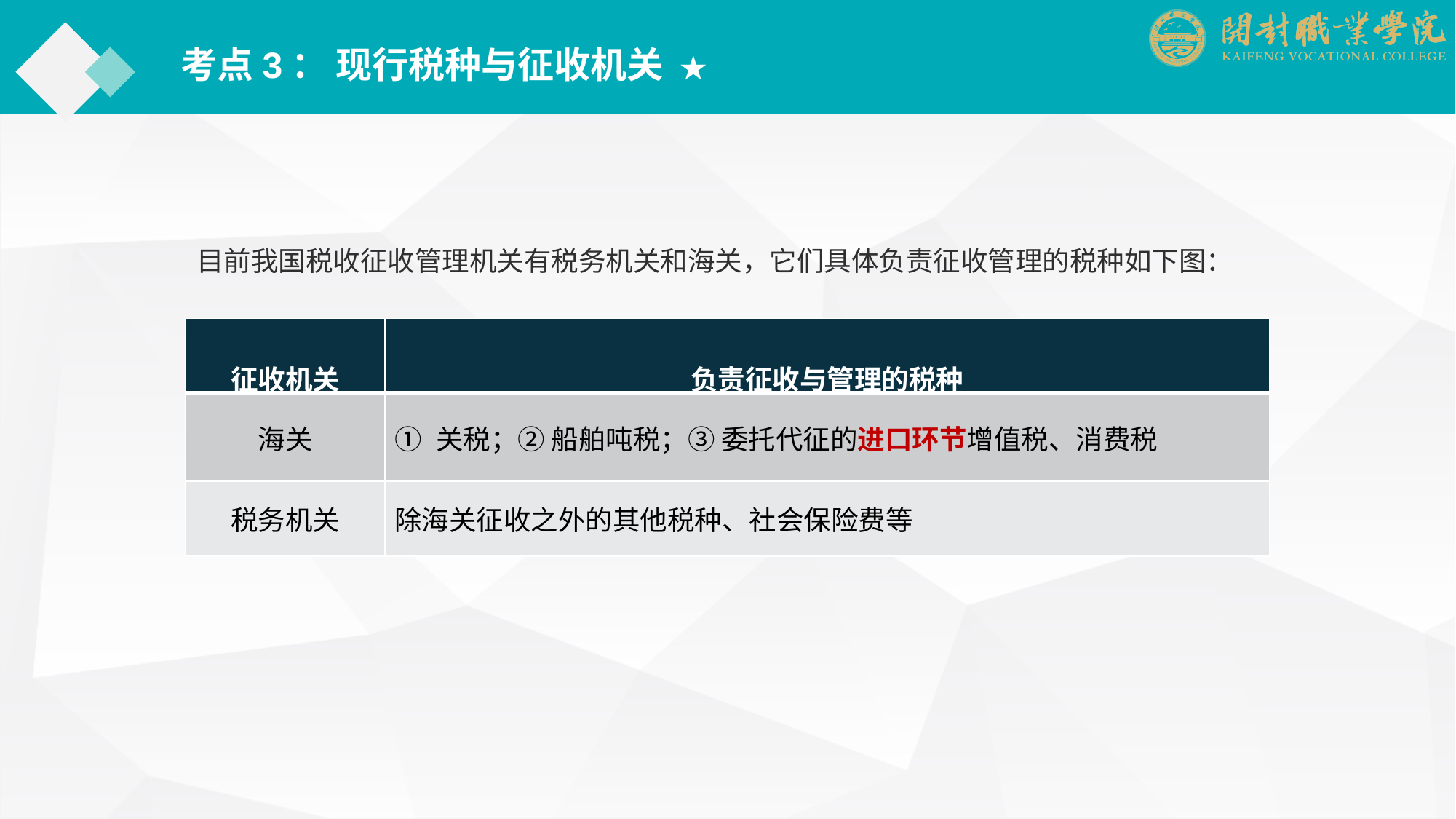

考点3： 现行税种与征收机关  ★
目前我国税收征收管理机关有税务机关和海关，它们具体负责征收管理的税种如下图：
| 征收机关 | 负责征收与管理的税种 |
| --- | --- |
| 海关 | ① 关税；② 船舶吨税；③ 委托代征的进口环节增值税、消费税 |
| 税务机关 | 除海关征收之外的其他税种、社会保险费等 |